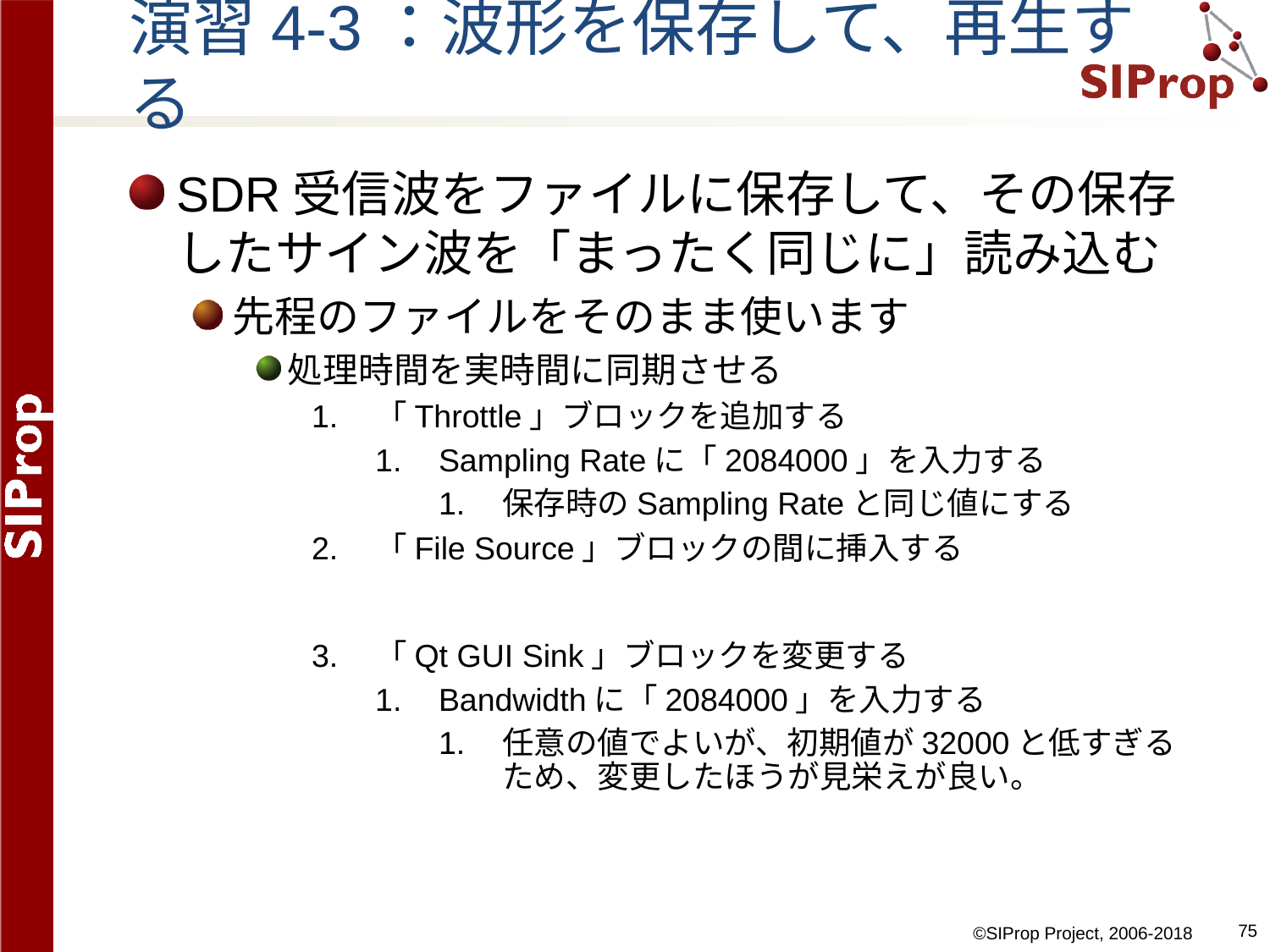

# 演習4-3：波形を保存して、再生する
SDR受信波をファイルに保存して、その保存したサイン波を「まったく同じに」読み込む
先程のファイルをそのまま使います
処理時間を実時間に同期させる
「Throttle」ブロックを追加する
Sampling Rateに「2084000」を入力する
保存時のSampling Rateと同じ値にする
「File Source」ブロックの間に挿入する

「Qt GUI Sink」ブロックを変更する
Bandwidthに「2084000」を入力する
任意の値でよいが、初期値が32000と低すぎるため、変更したほうが見栄えが良い。